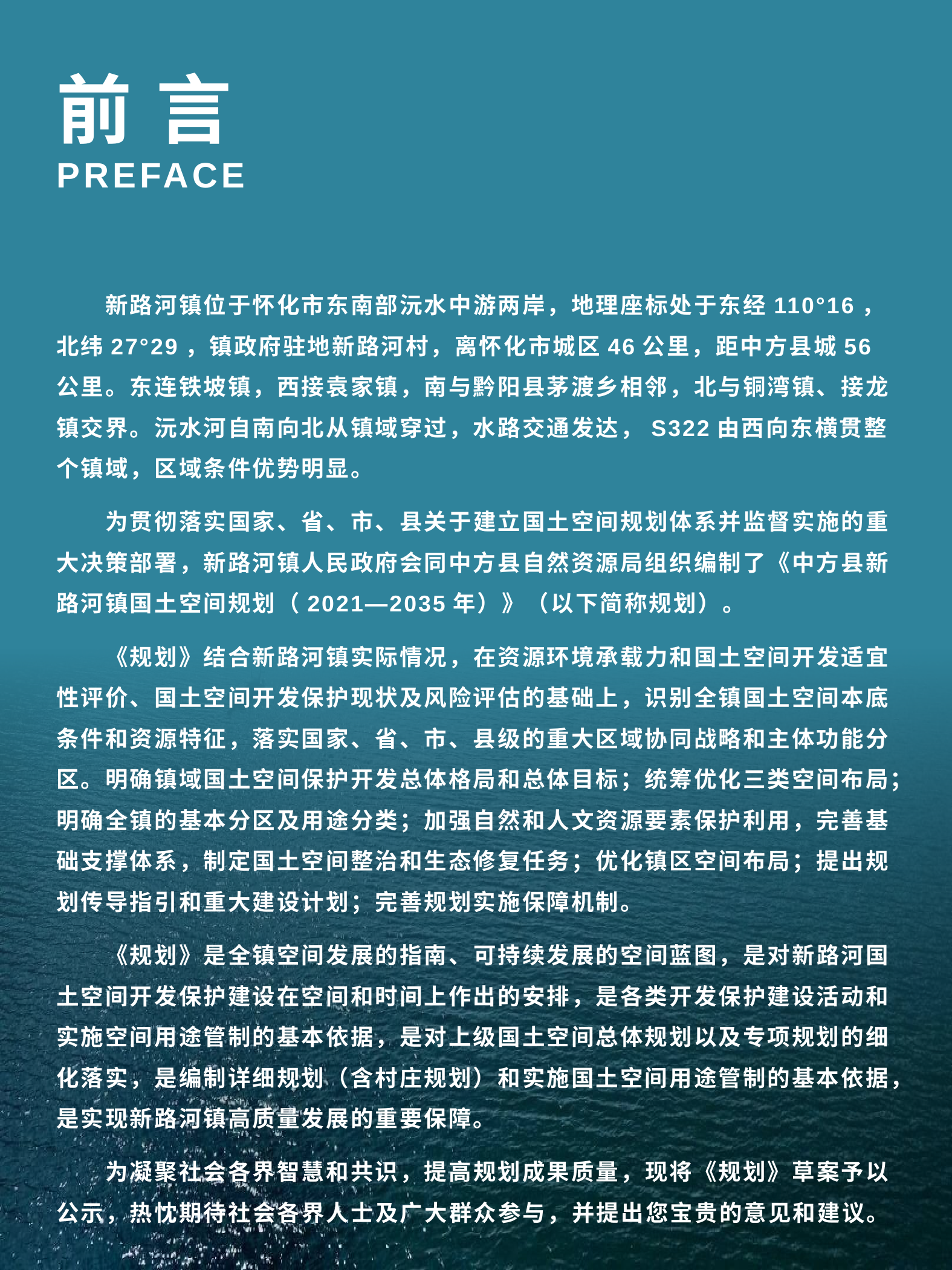

前 言
PREFACE

新路河镇位于怀化市东南部沅水中游两岸，地理座标处于东经110°16，北纬27°29，镇政府驻地新路河村，离怀化市城区46公里，距中方县城56公里。东连铁坡镇，西接袁家镇，南与黔阳县茅渡乡相邻，北与铜湾镇、接龙镇交界。沅水河自南向北从镇域穿过，水路交通发达，S322由西向东横贯整个镇域，区域条件优势明显。
为贯彻落实国家、省、市、县关于建立国土空间规划体系并监督实施的重大决策部署，新路河镇人民政府会同中方县自然资源局组织编制了《中方县新路河镇国土空间规划（2021—2035年）》（以下简称规划）。
《规划》结合新路河镇实际情况，在资源环境承载力和国土空间开发适宜性评价、国土空间开发保护现状及风险评估的基础上，识别全镇国土空间本底条件和资源特征，落实国家、省、市、县级的重大区域协同战略和主体功能分区。明确镇域国土空间保护开发总体格局和总体目标；统筹优化三类空间布局；明确全镇的基本分区及用途分类；加强自然和人文资源要素保护利用，完善基础支撑体系，制定国土空间整治和生态修复任务；优化镇区空间布局；提出规划传导指引和重大建设计划；完善规划实施保障机制。
《规划》是全镇空间发展的指南、可持续发展的空间蓝图，是对新路河国土空间开发保护建设在空间和时间上作出的安排，是各类开发保护建设活动和实施空间用途管制的基本依据，是对上级国土空间总体规划以及专项规划的细化落实，是编制详细规划（含村庄规划）和实施国土空间用途管制的基本依据，是实现新路河镇高质量发展的重要保障。
为凝聚社会各界智慧和共识，提高规划成果质量，现将《规划》草案予以公示，热忱期待社会各界人士及广大群众参与，并提出您宝贵的意见和建议。